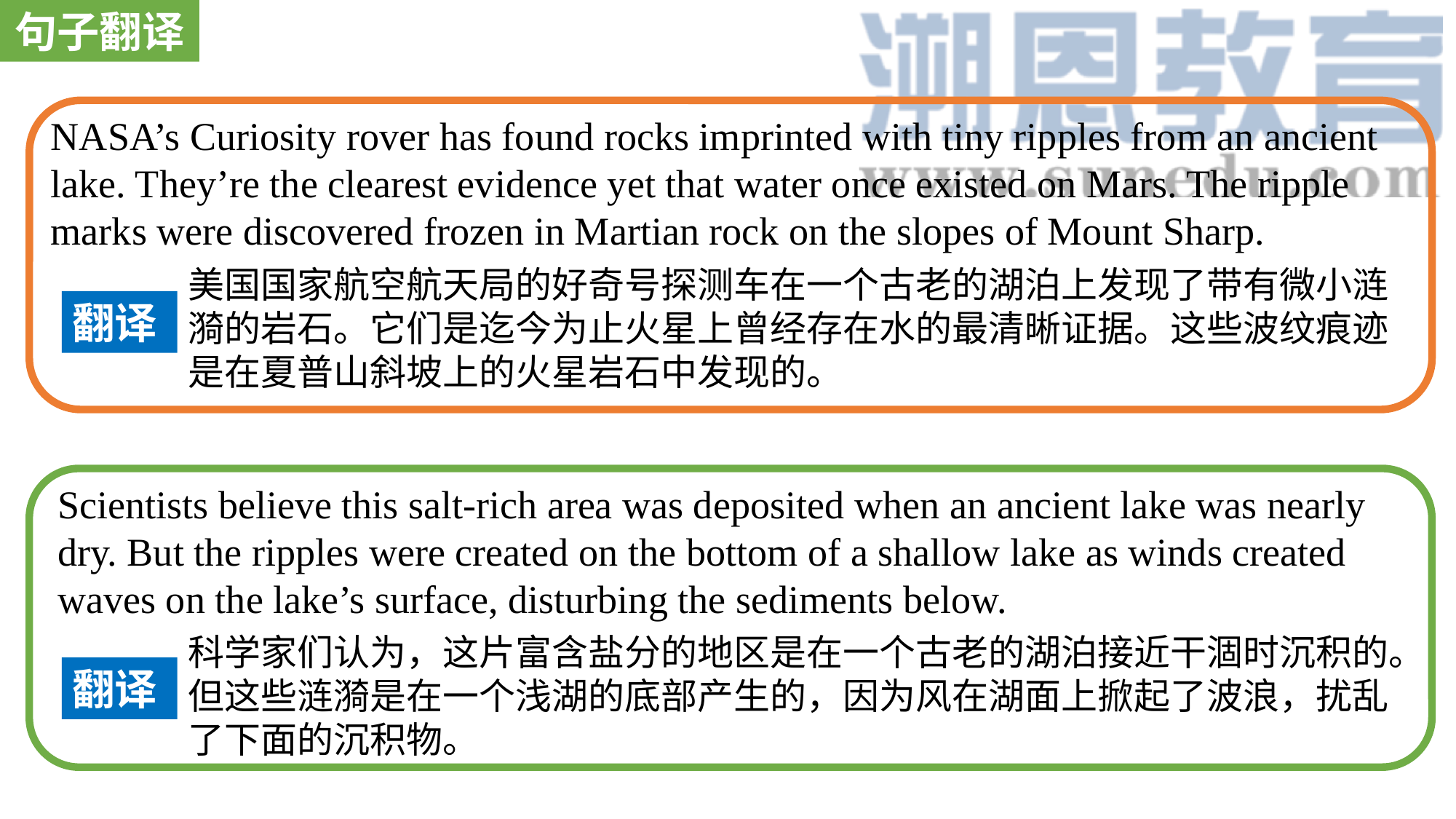

句子翻译

NASA’s Curiosity rover has found rocks imprinted with tiny ripples from an ancient lake. They’re the clearest evidence yet that water once existed on Mars. The ripple marks were discovered frozen in Martian rock on the slopes of Mount Sharp.
美国国家航空航天局的好奇号探测车在一个古老的湖泊上发现了带有微小涟漪的岩石。它们是迄今为止火星上曾经存在水的最清晰证据。这些波纹痕迹是在夏普山斜坡上的火星岩石中发现的。
翻译

Scientists believe this salt-rich area was deposited when an ancient lake was nearly dry. But the ripples were created on the bottom of a shallow lake as winds created waves on the lake’s surface, disturbing the sediments below.
科学家们认为，这片富含盐分的地区是在一个古老的湖泊接近干涸时沉积的。但这些涟漪是在一个浅湖的底部产生的，因为风在湖面上掀起了波浪，扰乱了下面的沉积物。
翻译